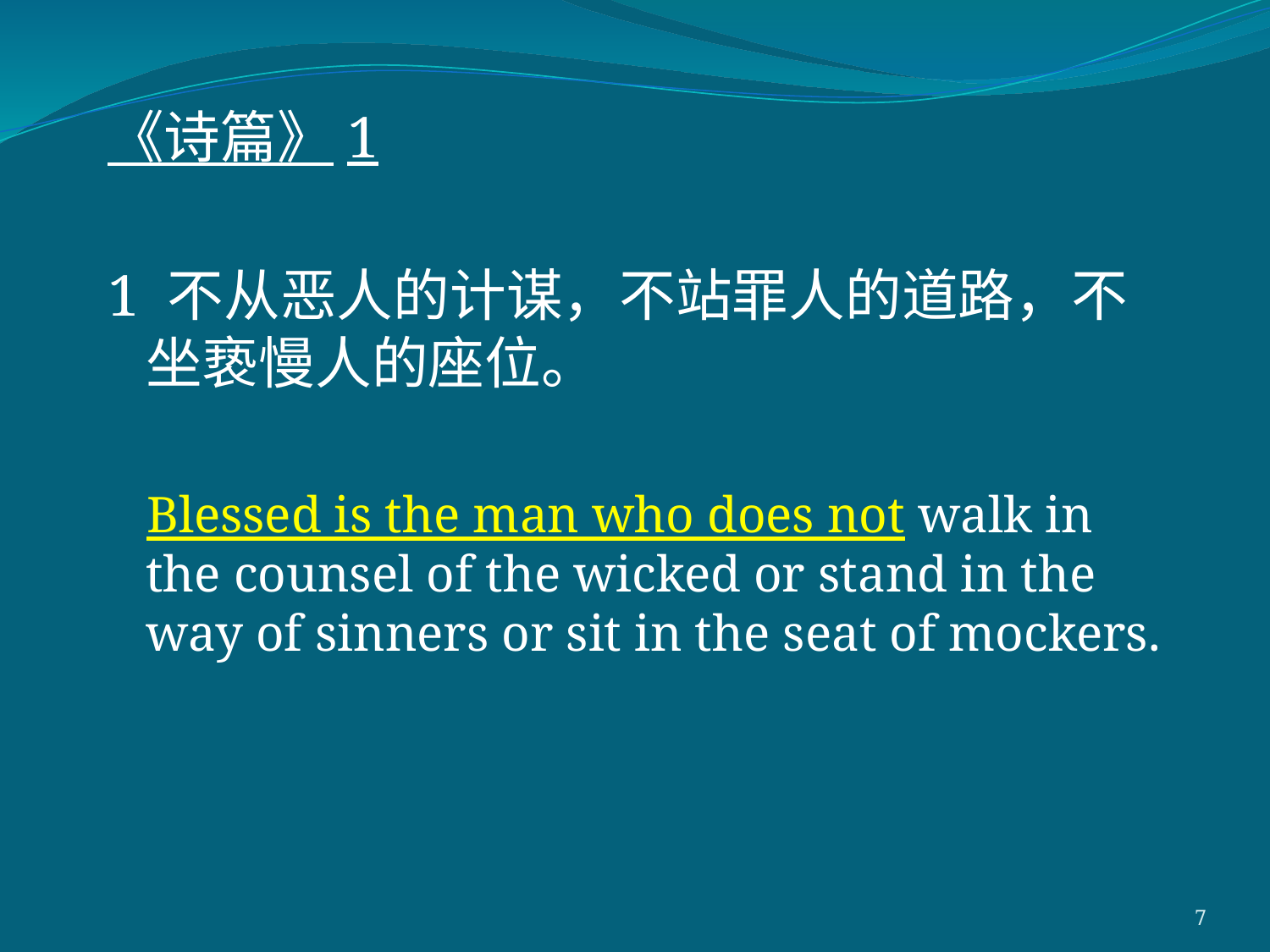

《诗篇》1

1 不从恶人的计谋，不站罪人的道路，不坐亵慢人的座位。

   Blessed is the man who does not walk in the counsel of the wicked or stand in the way of sinners or sit in the seat of mockers.
7